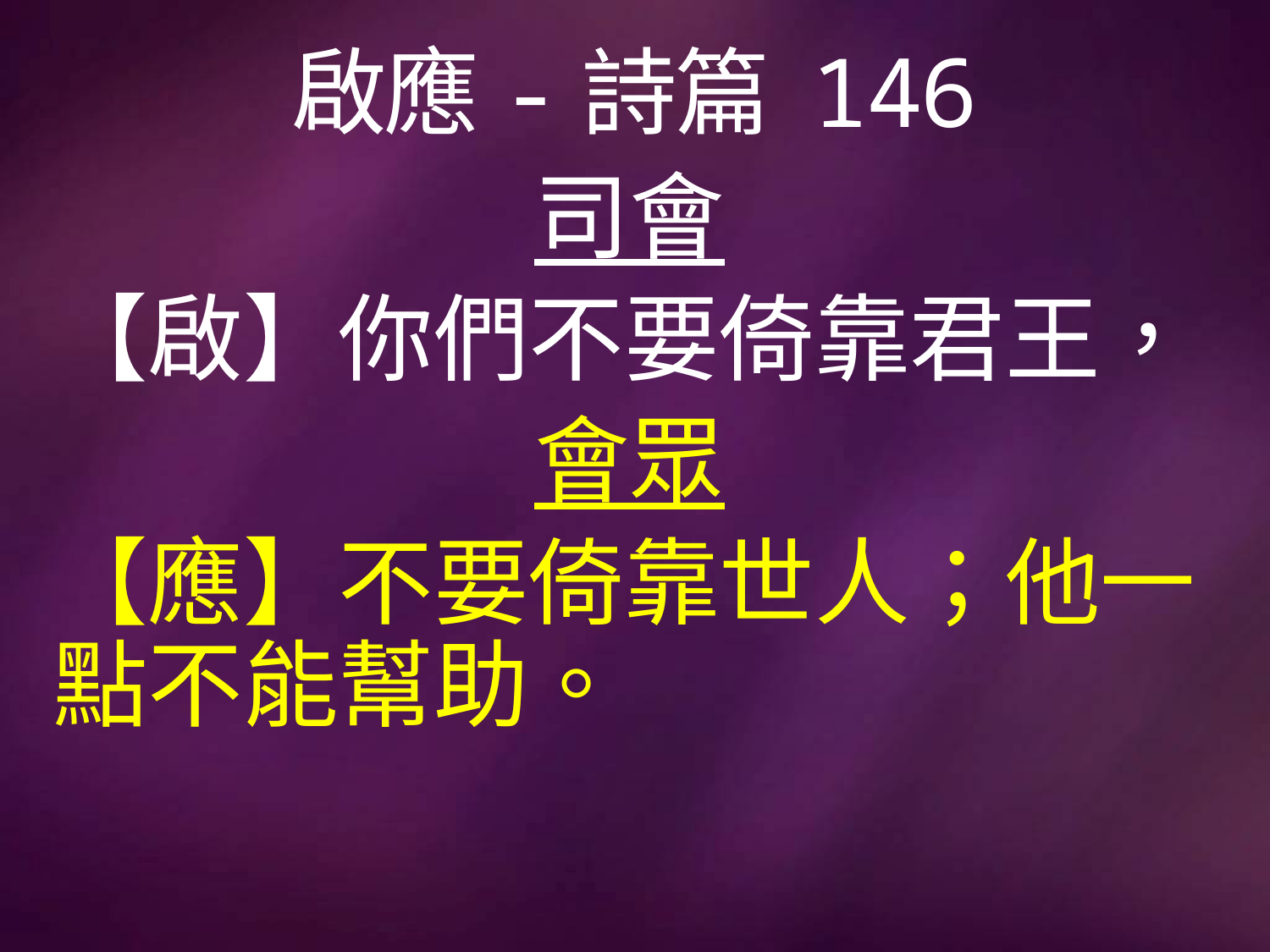

# 啟應-詩篇 146
司會
【啟】你們不要倚靠君王，
會眾
【應】不要倚靠世人；他一點不能幫助。